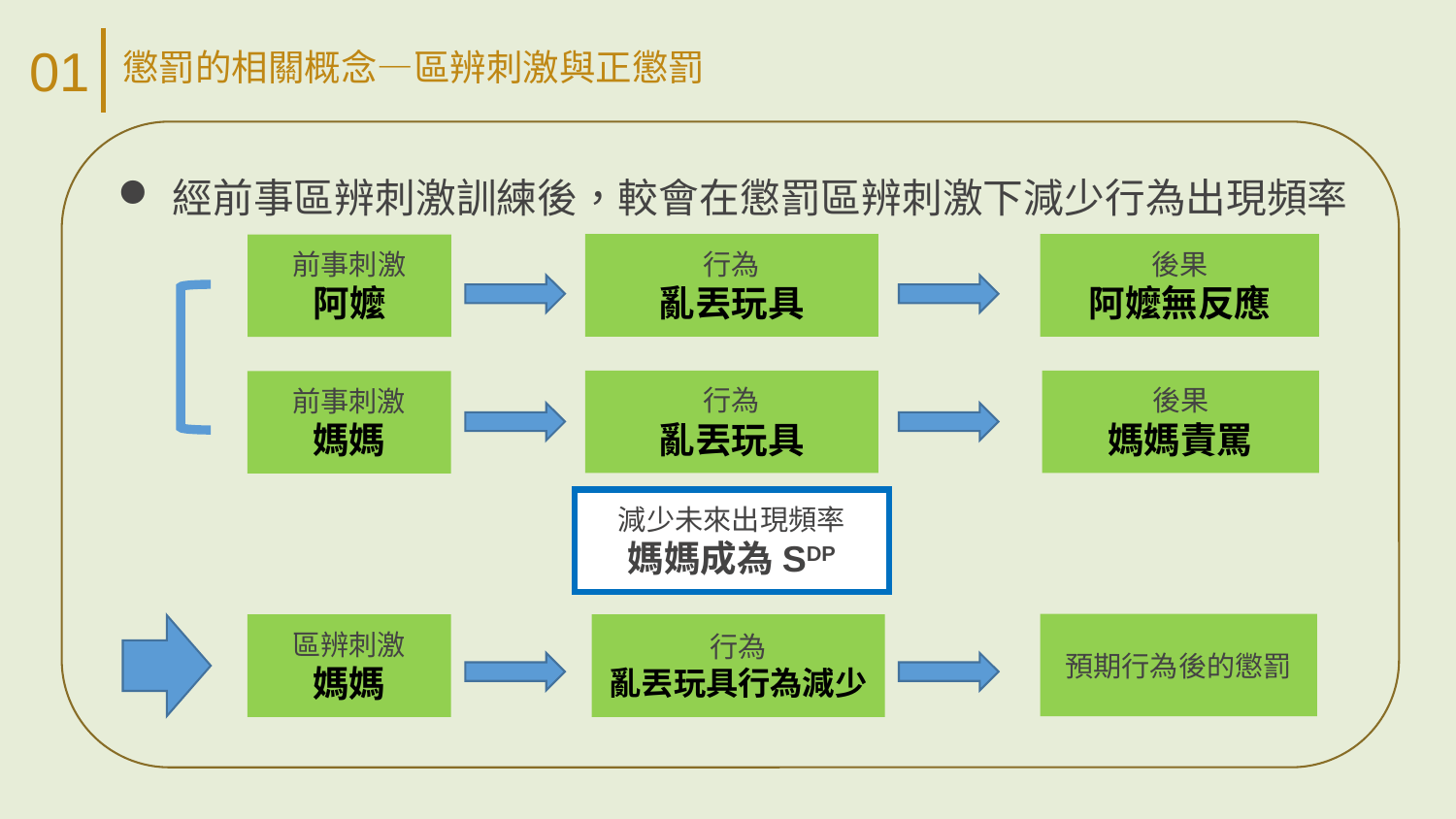

01
懲罰的相關概念—區辨刺激與正懲罰

經前事區辨刺激訓練後，較會在懲罰區辨刺激下減少行為出現頻率

行為
亂丟玩具
後果
阿嬤無反應
前事刺激
阿嬤

行為
亂丟玩具
後果
媽媽責罵
前事刺激
媽媽

減少未來出現頻率
媽媽成為SDP
預期行為後的懲罰
區辨刺激
媽媽
行為
亂丟玩具行為減少